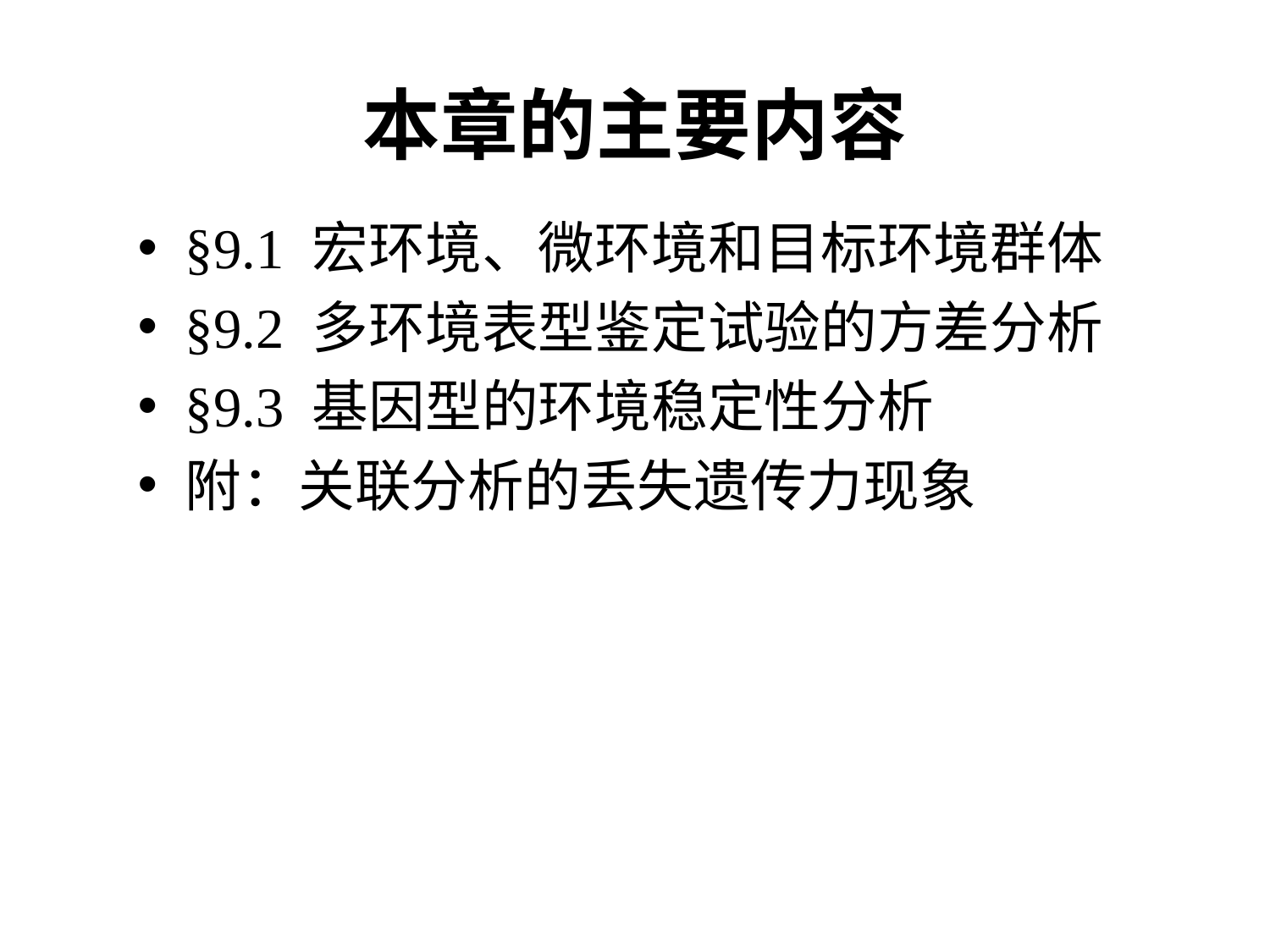

# 本章的主要内容
§9.1 宏环境、微环境和目标环境群体
§9.2 多环境表型鉴定试验的方差分析
§9.3 基因型的环境稳定性分析
附：关联分析的丢失遗传力现象